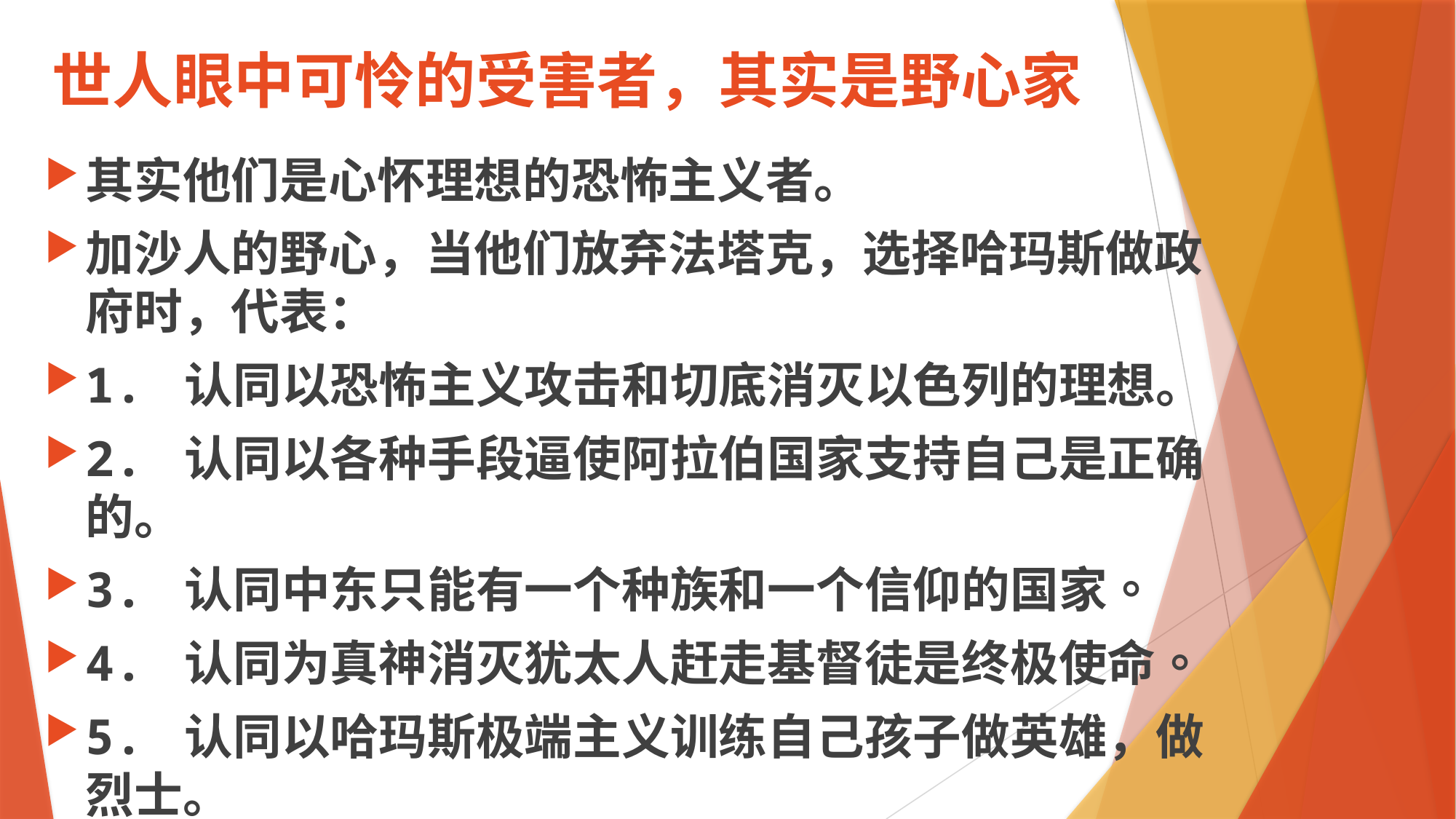

# 世人眼中可怜的受害者，其实是野心家
其实他们是心怀理想的恐怖主义者。
加沙人的野心，当他们放弃法塔克，选择哈玛斯做政府时，代表：
1. 认同以恐怖主义攻击和切底消灭以色列的理想。
2. 认同以各种手段逼使阿拉伯国家支持自己是正确的。
3. 认同中东只能有一个种族和一个信仰的国家。
4. 认同为真神消灭犹太人赶走基督徒是终极使命。
5. 认同以哈玛斯极端主义训练自己孩子做英雄，做烈士。